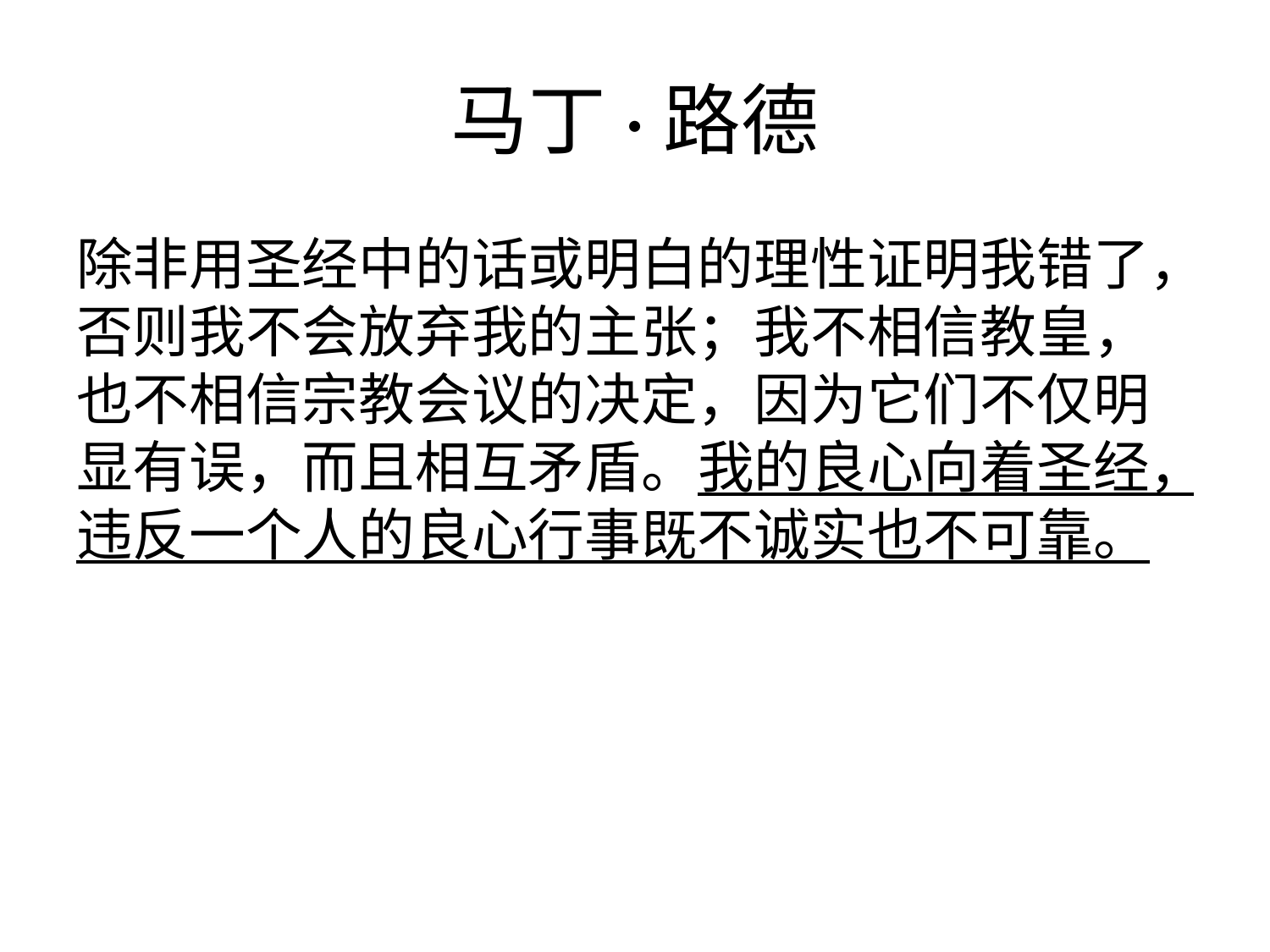

# 马丁·路德
除非用圣经中的话或明白的理性证明我错了，否则我不会放弃我的主张；我不相信教皇，也不相信宗教会议的决定，因为它们不仅明显有误，而且相互矛盾。我的良心向着圣经，违反一个人的良心行事既不诚实也不可靠。